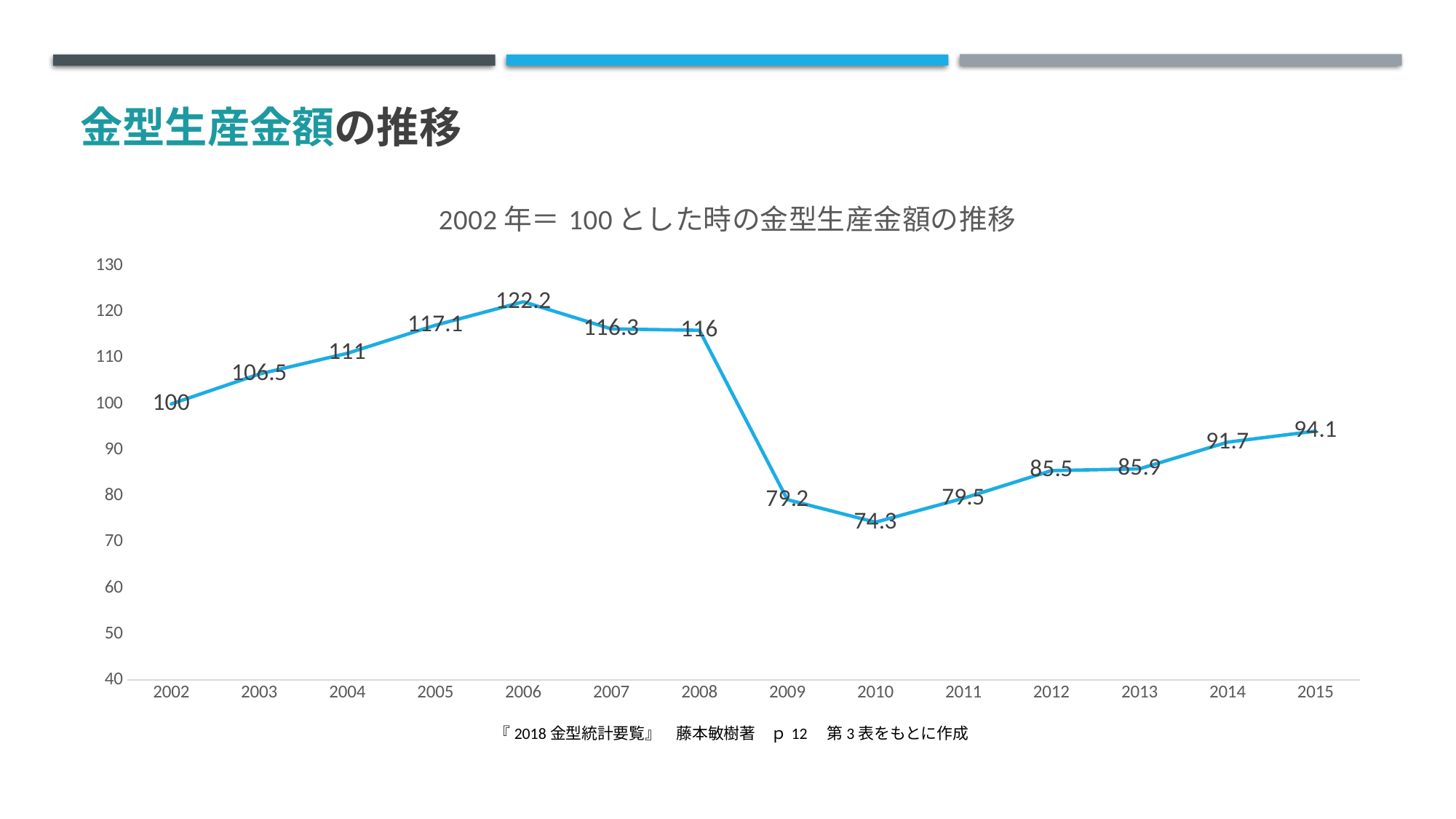

# 金型生産金額の推移

### Chart: 2002年＝100とした時の金型生産金額の推移

| Category | 合計 |
|---|---|
| 2002 | 100.0 |
| 2003 | 106.5 |
| 2004 | 111.0 |
| 2005 | 117.1 |
| 2006 | 122.2 |
| 2007 | 116.3 |
| 2008 | 116.0 |
| 2009 | 79.2 |
| 2010 | 74.3 |
| 2011 | 79.5 |
| 2012 | 85.5 |
| 2013 | 85.9 |
| 2014 | 91.7 |
| 2015 | 94.1 |
『2018金型統計要覧』　藤本敏樹著　ｐ12　第3表をもとに作成